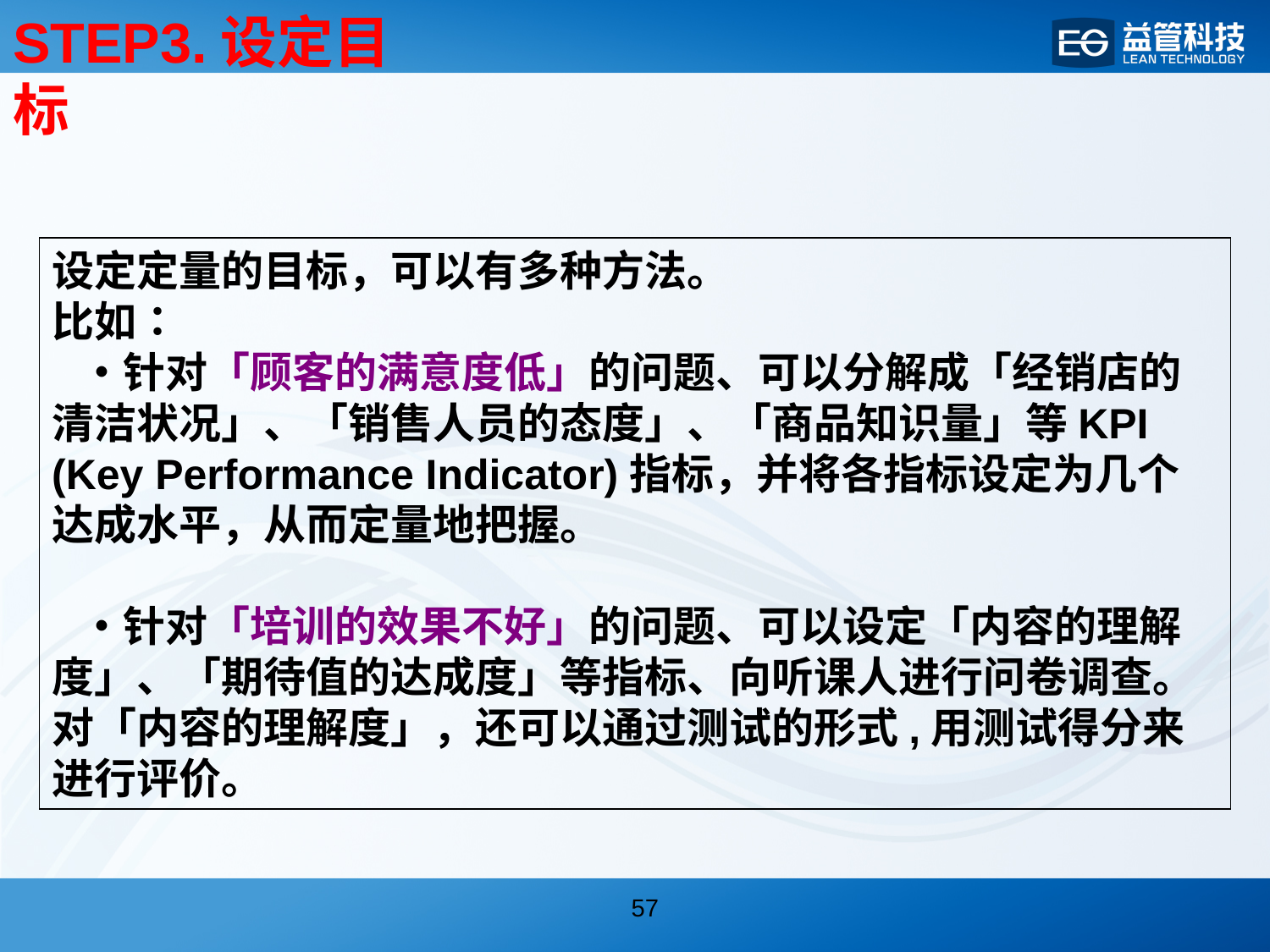

STEP3.设定目标
设定定量的目标，可以有多种方法。
比如：
  ・针对「顾客的满意度低」的问题、可以分解成「经销店的清洁状况」、「销售人员的态度」、「商品知识量」等KPI (Key Performance Indicator)指标，并将各指标设定为几个达成水平，从而定量地把握。

  ・针对「培训的效果不好」的问题、可以设定「内容的理解度」、「期待值的达成度」等指标、向听课人进行问卷调查。对「内容的理解度」，还可以通过测试的形式,用测试得分来进行评价。